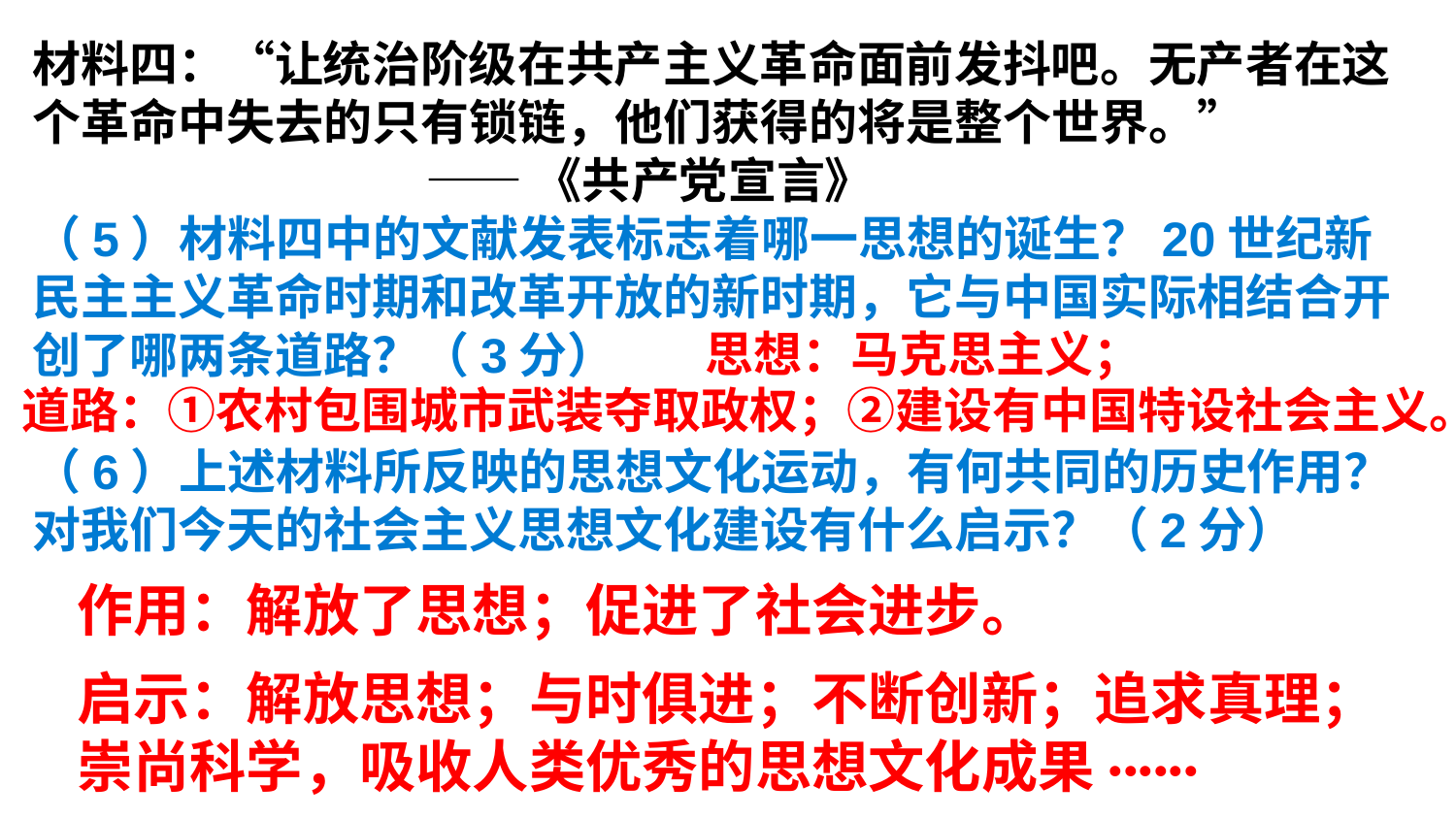

材料四：“让统治阶级在共产主义革命面前发抖吧。无产者在这个革命中失去的只有锁链，他们获得的将是整个世界。”
                                    ——《共产党宣言》
（5）材料四中的文献发表标志着哪一思想的诞生？20世纪新民主主义革命时期和改革开放的新时期，它与中国实际相结合开创了哪两条道路？（3分）

（6）上述材料所反映的思想文化运动，有何共同的历史作用？对我们今天的社会主义思想文化建设有什么启示？（2分）

思想：马克思主义；
道路：①农村包围城市武装夺取政权；②建设有中国特设社会主义。
作用：解放了思想；促进了社会进步。
启示：解放思想；与时俱进；不断创新；追求真理；崇尚科学，吸收人类优秀的思想文化成果······